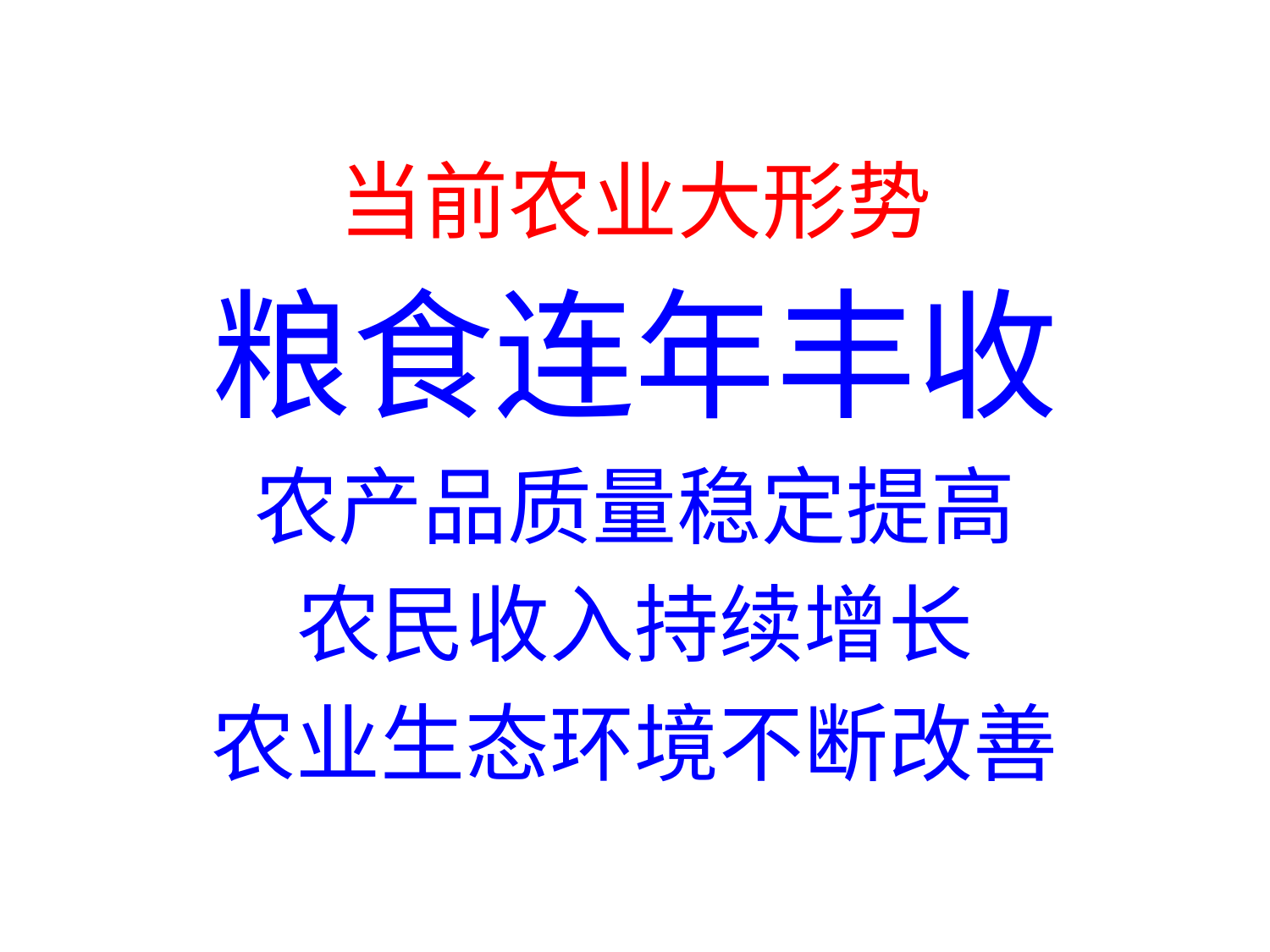

# 当前农业大形势
粮食连年丰收
农产品质量稳定提高
农民收入持续增长
农业生态环境不断改善